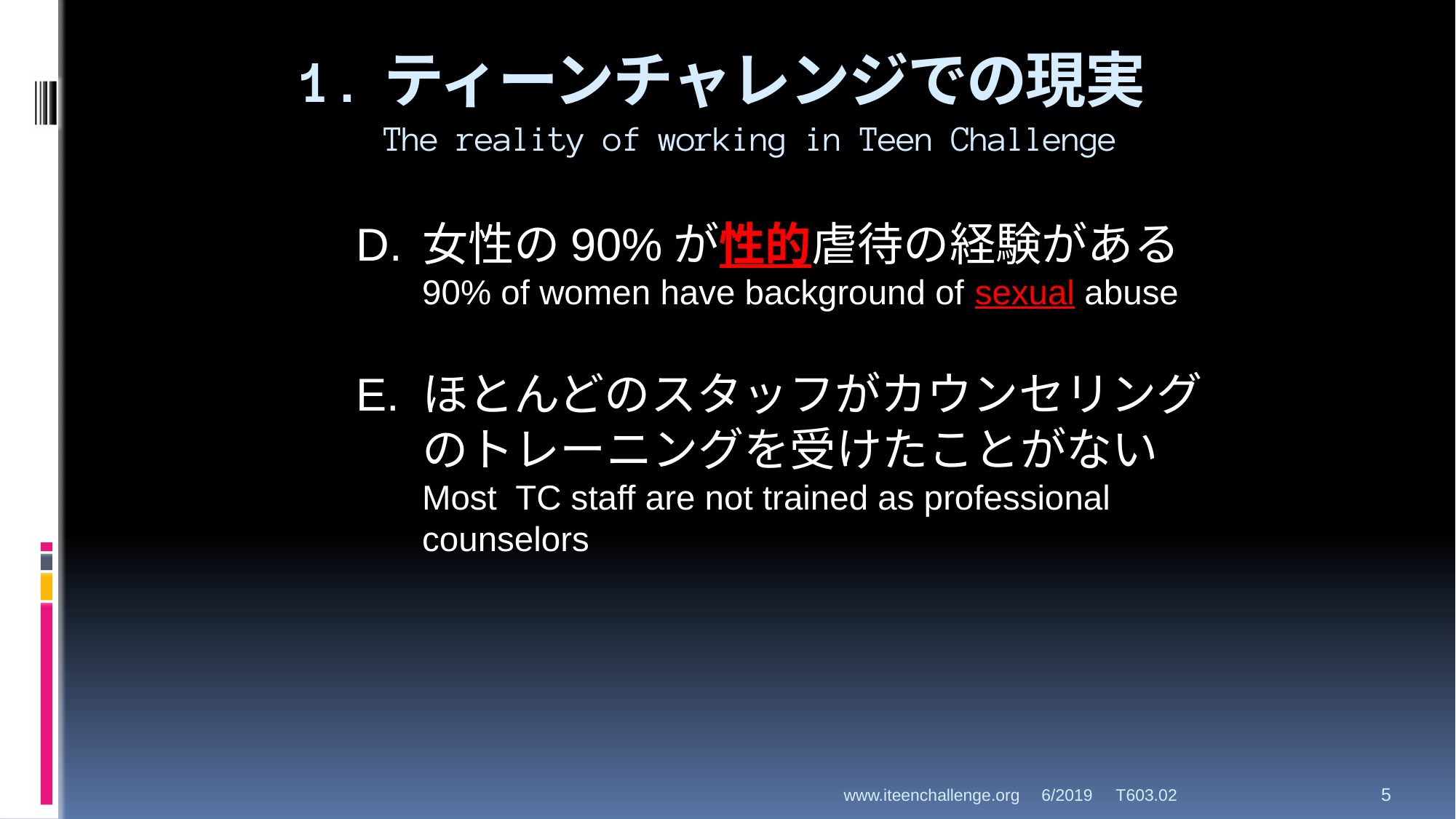

# 1.	ティーンチャレンジでの現実 The reality of working in Teen Challenge
D.	女性の90%が性的虐待の経験がある
90% of women have background of sexual abuse
E.	ほとんどのスタッフがカウンセリングのトレーニングを受けたことがない
Most  TC staff are not trained as professional counselors

www.iteenchallenge.org
6/2019     T603.02
5